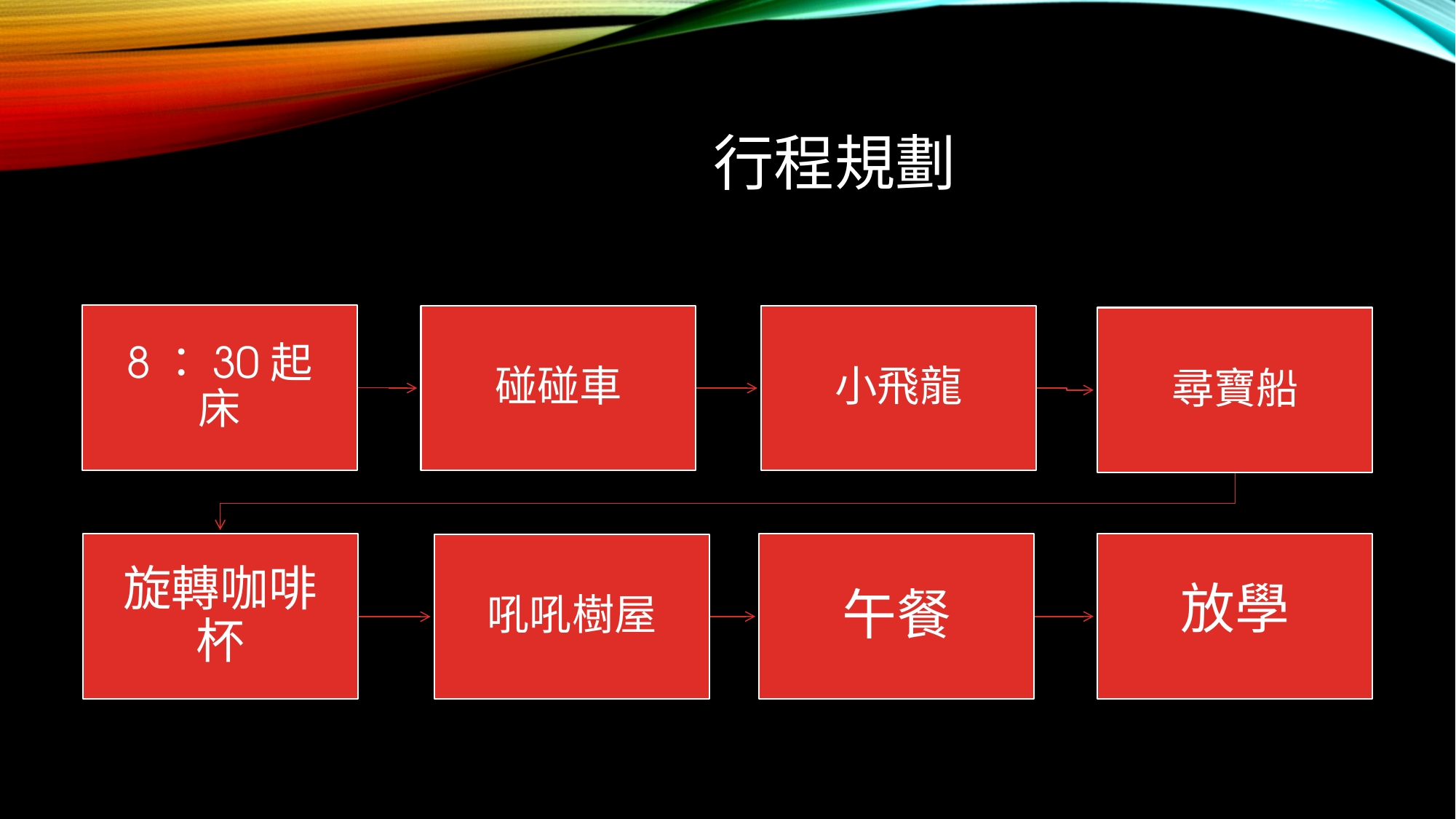

# 行程規劃

8：30起床

碰碰車

小飛龍

尋寶船

旋轉咖啡杯

吼吼樹屋

午餐

放學